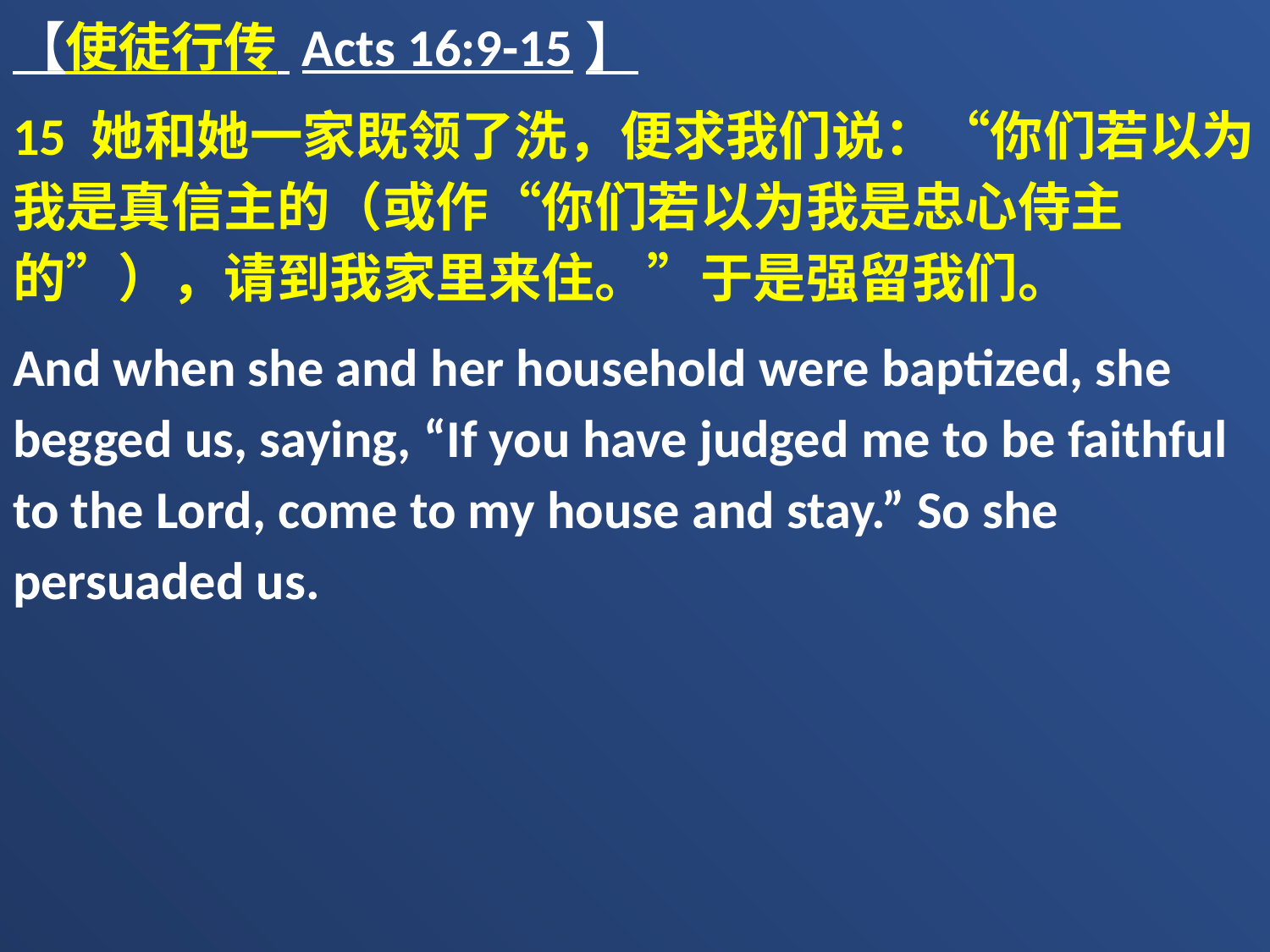

【使徒行传 Acts 16:9-15】
15 她和她一家既领了洗，便求我们说：“你们若以为我是真信主的（或作“你们若以为我是忠心侍主的”），请到我家里来住。”于是强留我们。
And when she and her household were baptized, she begged us, saying, “If you have judged me to be faithful to the Lord, come to my house and stay.” So she persuaded us.